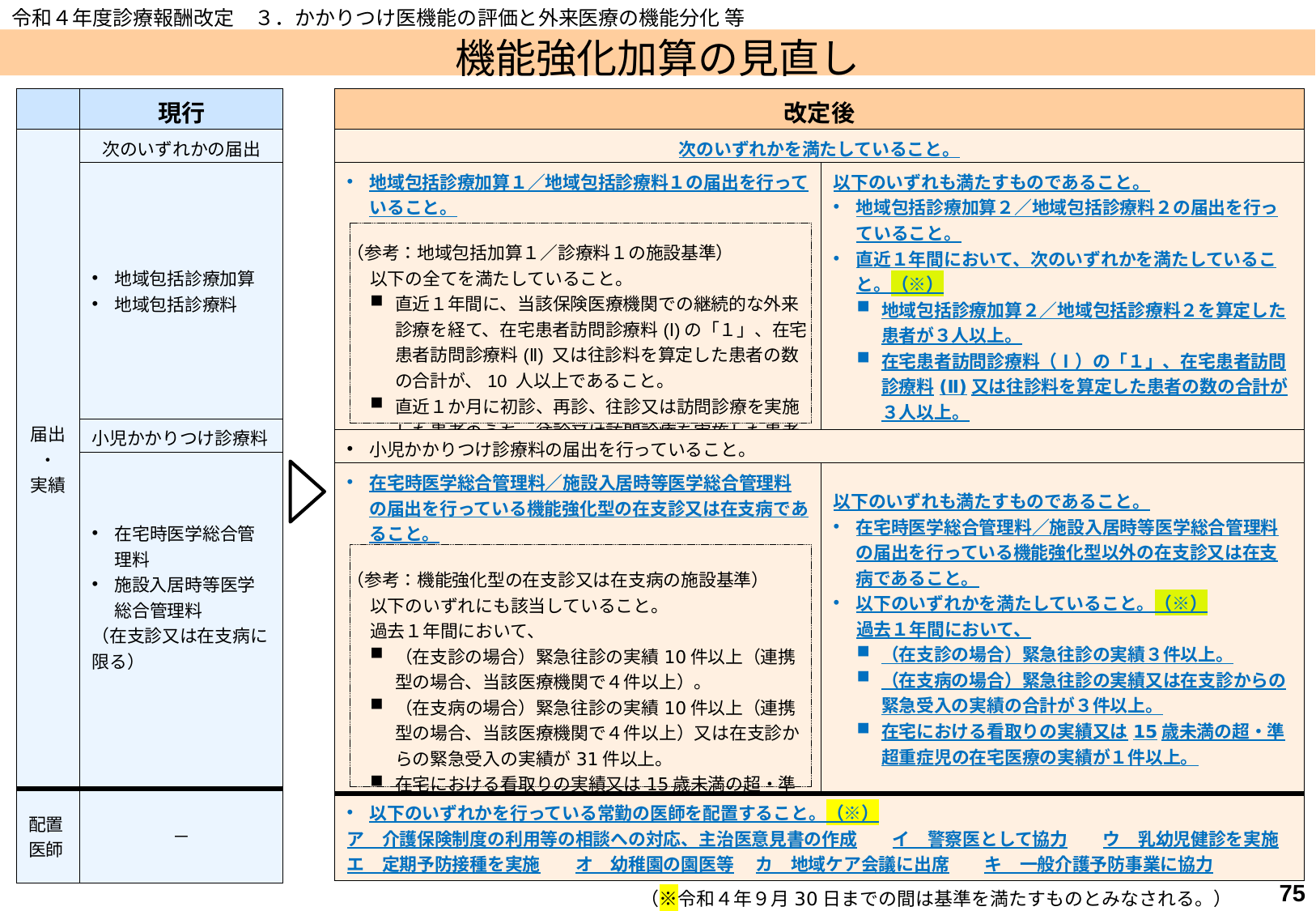

令和４年度診療報酬改定　３．かかりつけ医機能の評価と外来医療の機能分化 等
# 機能強化加算の見直し
|  | 現行 |
| --- | --- |
| 届出 ・ 実績 | 次のいずれかの届出 |
|  | 地域包括診療加算 地域包括診療料 |
|  | 小児かかりつけ診療料 |
|  | 在宅時医学総合管理料 施設入居時等医学総合管理料 （在支診又は在支病に限る） |
| 配置医師 | － |
| 改定後 |  |
| --- | --- |
| 次のいずれかを満たしていること。 |  |
| 地域包括診療加算１／地域包括診療料１の届出を行っていること。 （参考：地域包括加算１／診療料１の施設基準） 以下の全てを満たしていること。 直近１年間に、当該保険医療機関での継続的な外来診療を経て、在宅患者訪問診療料(Ⅰ)の「１」、在宅患者訪問診療料(Ⅱ) 又は往診料を算定した患者の数の合計が、10 人以上であること。 直近１か月に初診、再診、往診又は訪問診療を実施した患者のうち、往診又は訪問診療を実施した患者の割合が70％未満であること。 | 以下のいずれも満たすものであること。 地域包括診療加算２／地域包括診療料２の届出を行っていること。 直近１年間において、次のいずれかを満たしていること。（※） 地域包括診療加算２／地域包括診療料２を算定した患者が３人以上。 在宅患者訪問診療料（Ⅰ）の「１」、在宅患者訪問診療料(Ⅱ)又は往診料を算定した患者の数の合計が３人以上。 |
| 小児かかりつけ診療料の届出を行っていること。 |  |
| 在宅時医学総合管理料／施設入居時等医学総合管理料の届出を行っている機能強化型の在支診又は在支病であること。 （参考：機能強化型の在支診又は在支病の施設基準） 以下のいずれにも該当していること。 過去１年間において、 （在支診の場合）緊急往診の実績10件以上（連携型の場合、当該医療機関で４件以上）。 （在支病の場合）緊急往診の実績10件以上（連携型の場合、当該医療機関で４件以上）又は在支診からの緊急受入の実績が31件以上。 在宅における看取りの実績又は15歳未満の超・準超重症児の在宅医療の実績が４件以上（連携型の場合、当該医療機関で２件以上）。 | 以下のいずれも満たすものであること。 在宅時医学総合管理料／施設入居時等医学総合管理料の届出を行っている機能強化型以外の在支診又は在支病であること。 以下のいずれかを満たしていること。（※） 過去１年間において、 （在支診の場合）緊急往診の実績３件以上。 （在支病の場合）緊急往診の実績又は在支診からの緊急受入の実績の合計が３件以上。 在宅における看取りの実績又は15歳未満の超・準超重症児の在宅医療の実績が１件以上。 |
| 以下のいずれかを行っている常勤の医師を配置すること。（※） ア　介護保険制度の利用等の相談への対応、主治医意見書の作成　　イ　警察医として協力　　ウ　乳幼児健診を実施 エ　定期予防接種を実施　　オ　幼稚園の園医等　 カ　地域ケア会議に出席　　キ　一般介護予防事業に協力 |  |

（※令和４年９月30日までの間は基準を満たすものとみなされる。）